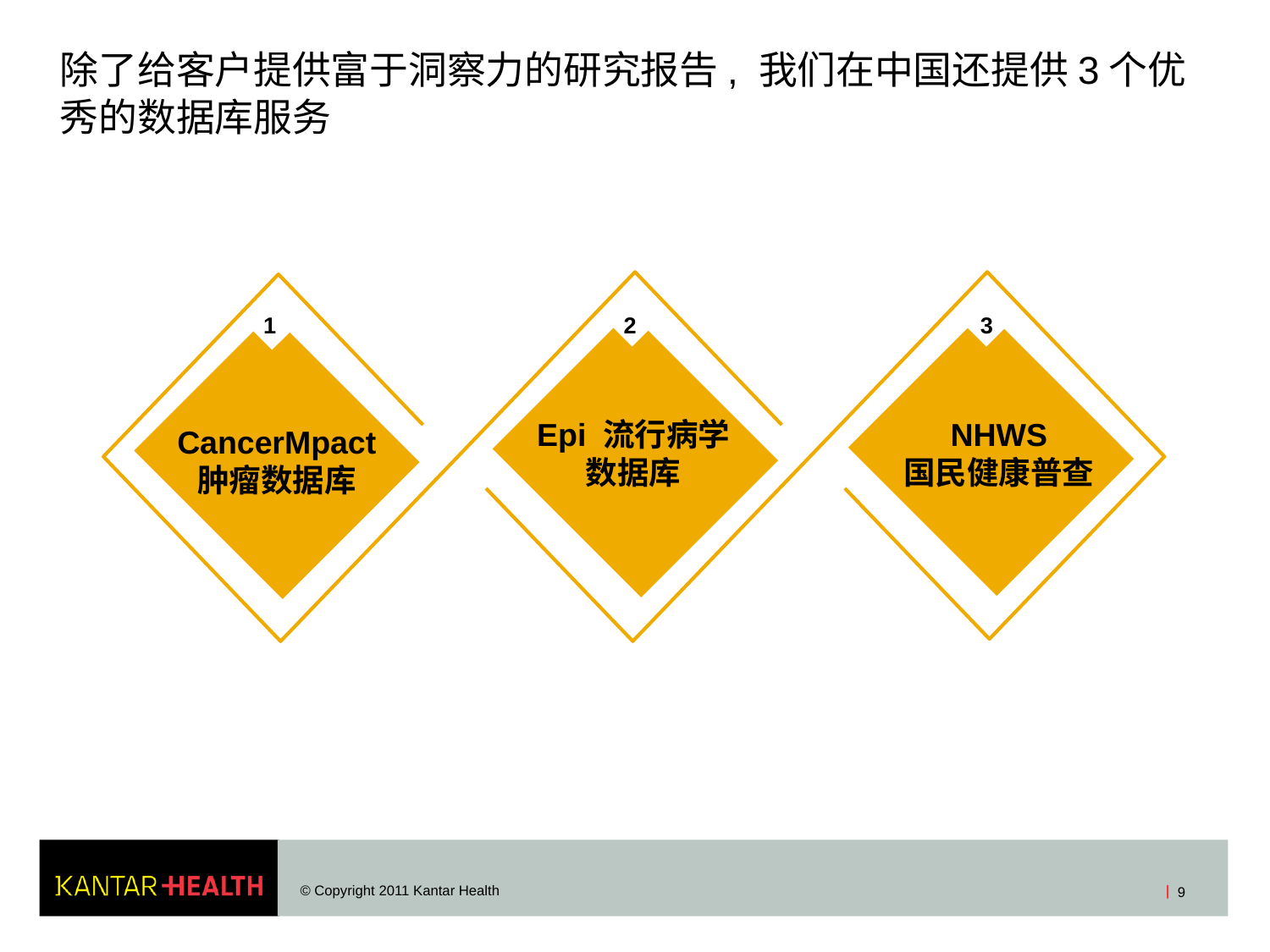

# 除了给客户提供富于洞察力的研究报告, 我们在中国还提供3个优秀的数据库服务

1
2
3

Epi 流行病学
数据库
NHWS
国民健康普查
CancerMpact
肿瘤数据库
© Copyright 2011 Kantar Health
9